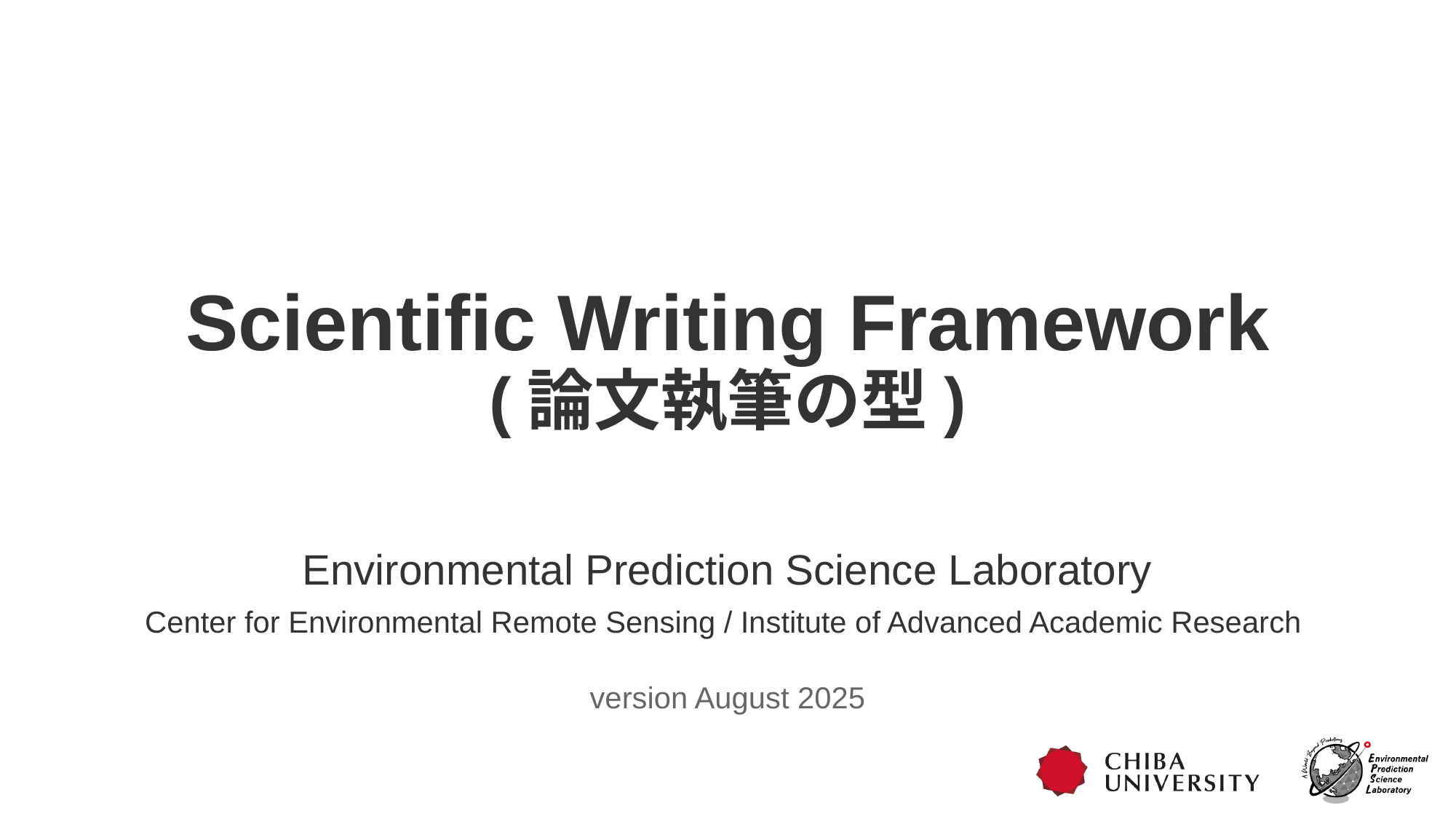

# Scientific Writing Framework (論文執筆の型)
Environmental Prediction Science Laboratory
Center for Environmental Remote Sensing / Institute of Advanced Academic Research
version August 2025